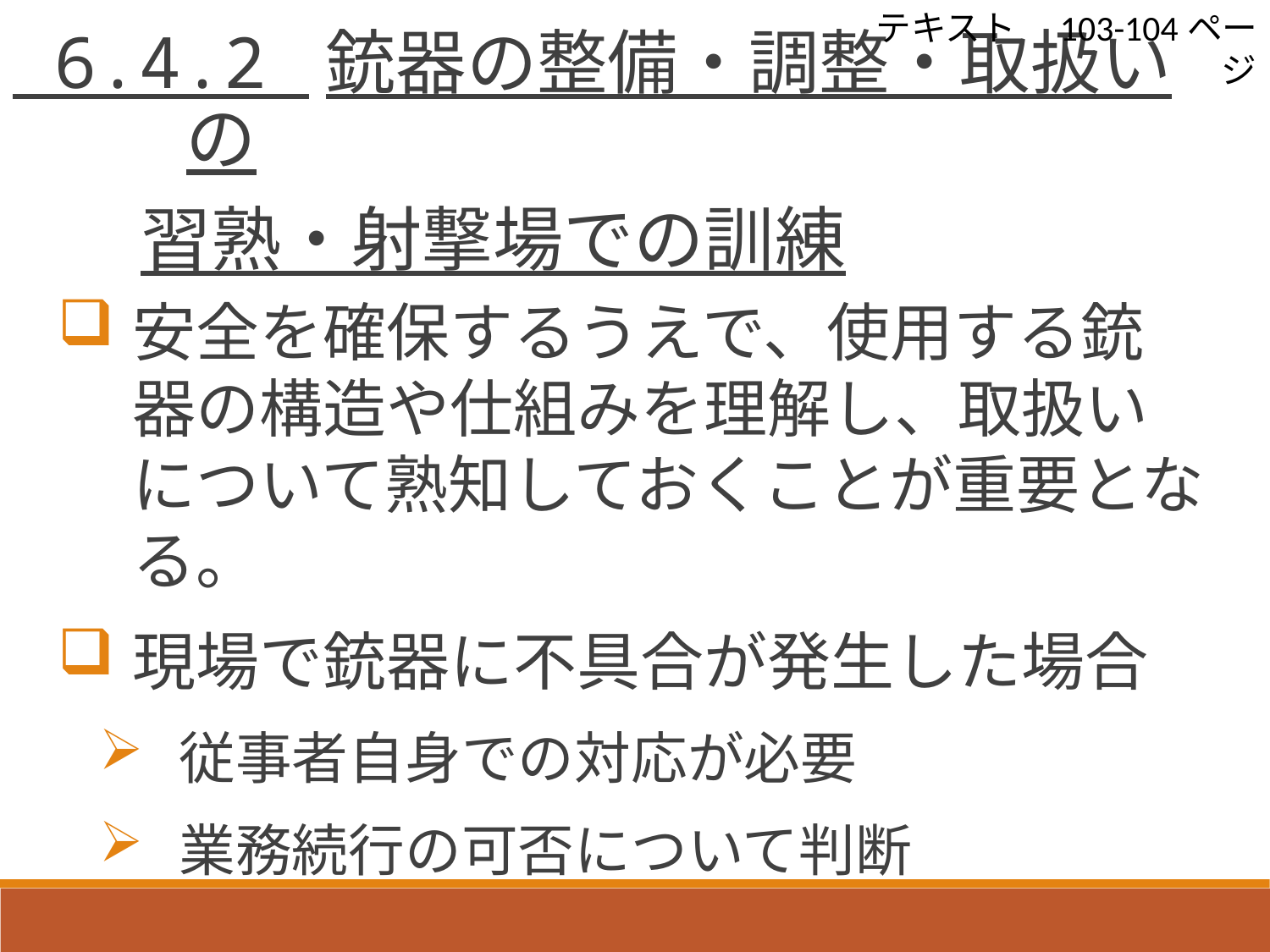

テキスト　103-104ページ
 6.4.2 銃器の整備・調整・取扱いの
       習熟・射撃場での訓練
安全を確保するうえで、使用する銃器の構造や仕組みを理解し、取扱いについて熟知しておくことが重要となる。
現場で銃器に不具合が発生した場合
従事者自身での対応が必要
業務続行の可否について判断